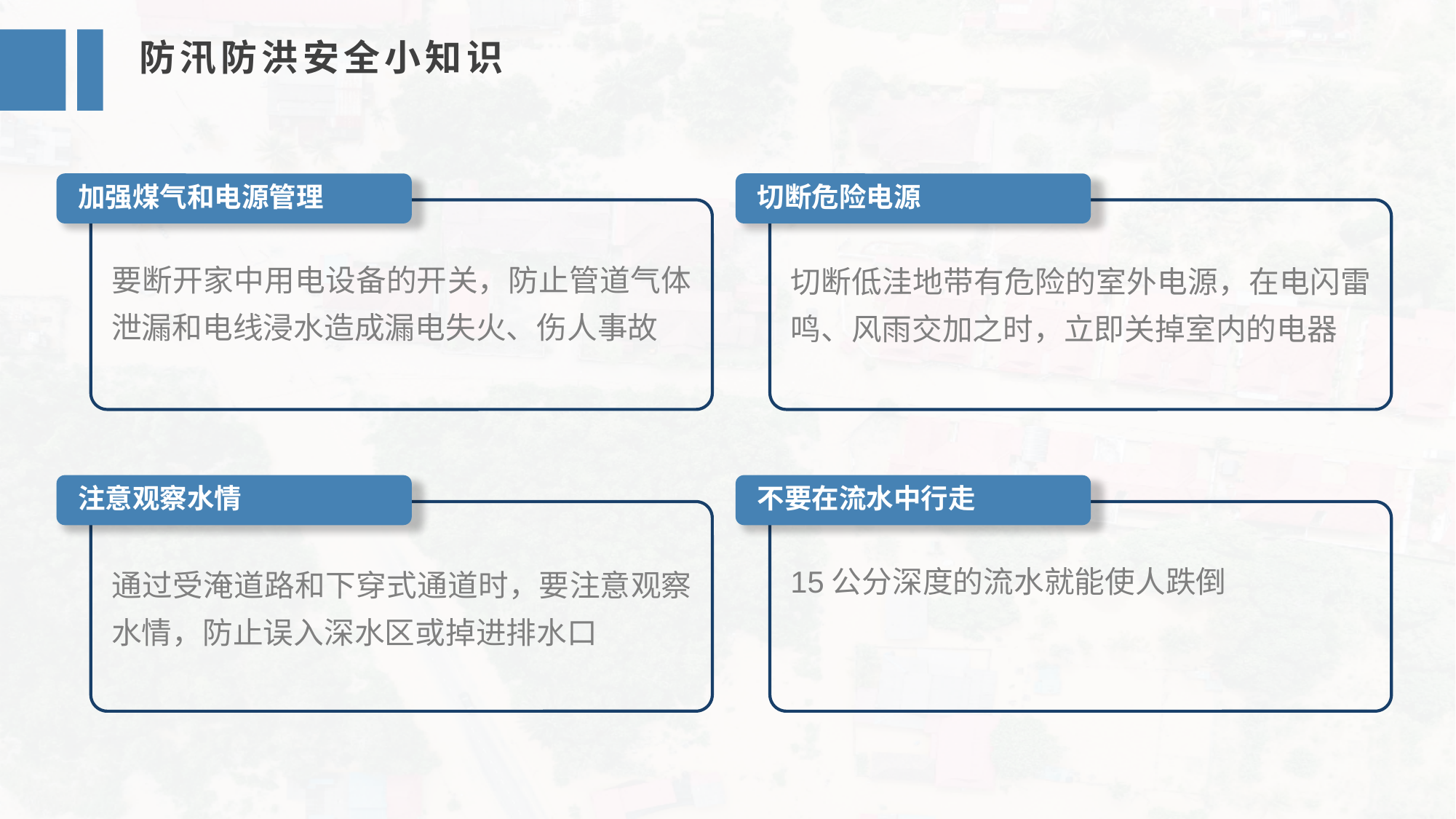

防汛防洪安全小知识

加强煤气和电源管理

切断危险电源

要断开家中用电设备的开关，防止管道气体泄漏和电线浸水造成漏电失火、伤人事故
切断低洼地带有危险的室外电源，在电闪雷鸣、风雨交加之时，立即关掉室内的电器

注意观察水情

不要在流水中行走

15公分深度的流水就能使人跌倒
通过受淹道路和下穿式通道时，要注意观察水情，防止误入深水区或掉进排水口